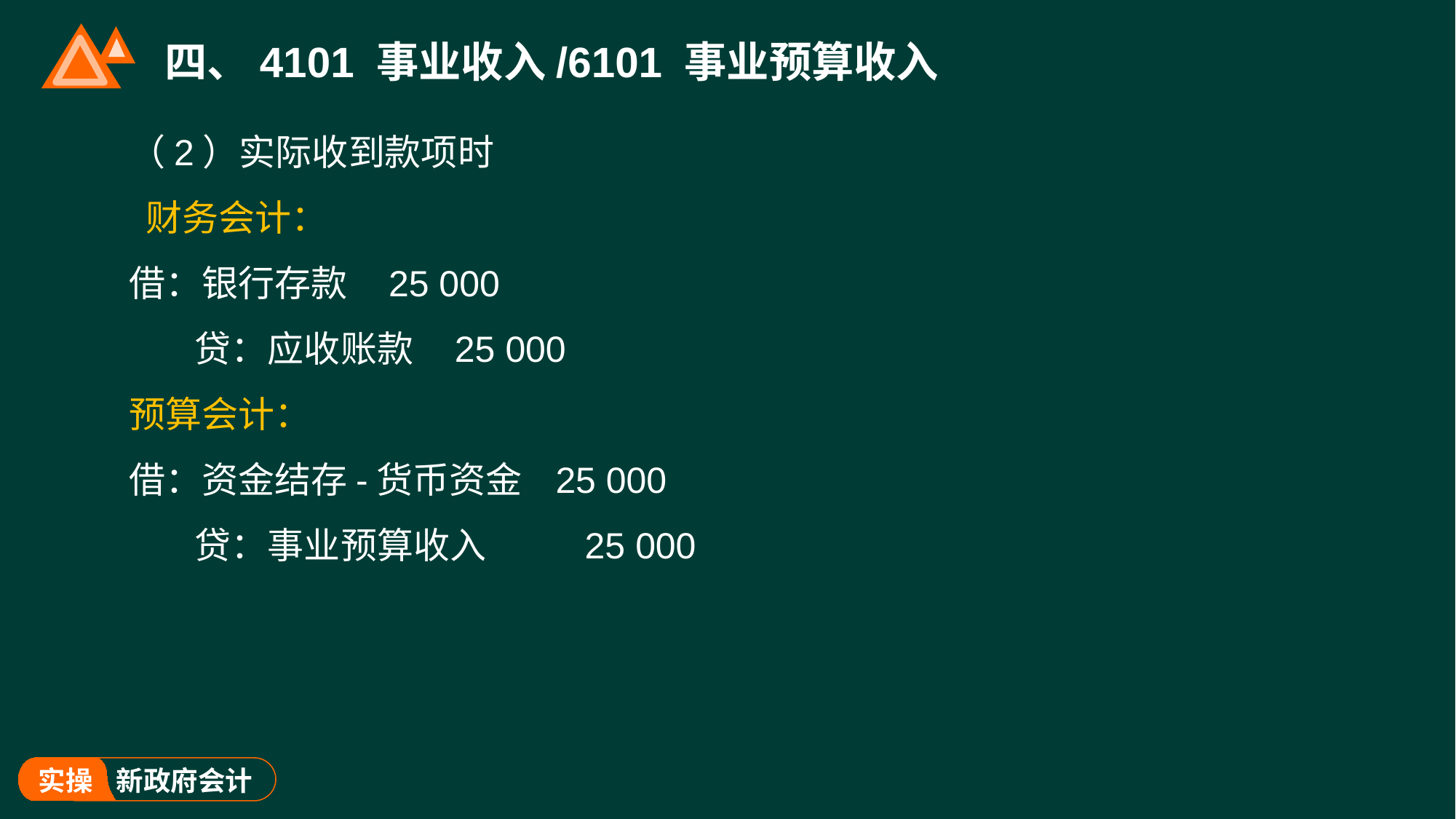

# 四、4101 事业收入/6101 事业预算收入
（2）实际收到款项时
 财务会计：
借：银行存款    25 000
       贷：应收账款    25 000
预算会计：
借：资金结存-货币资金   25 000
       贷：事业预算收入           25 000